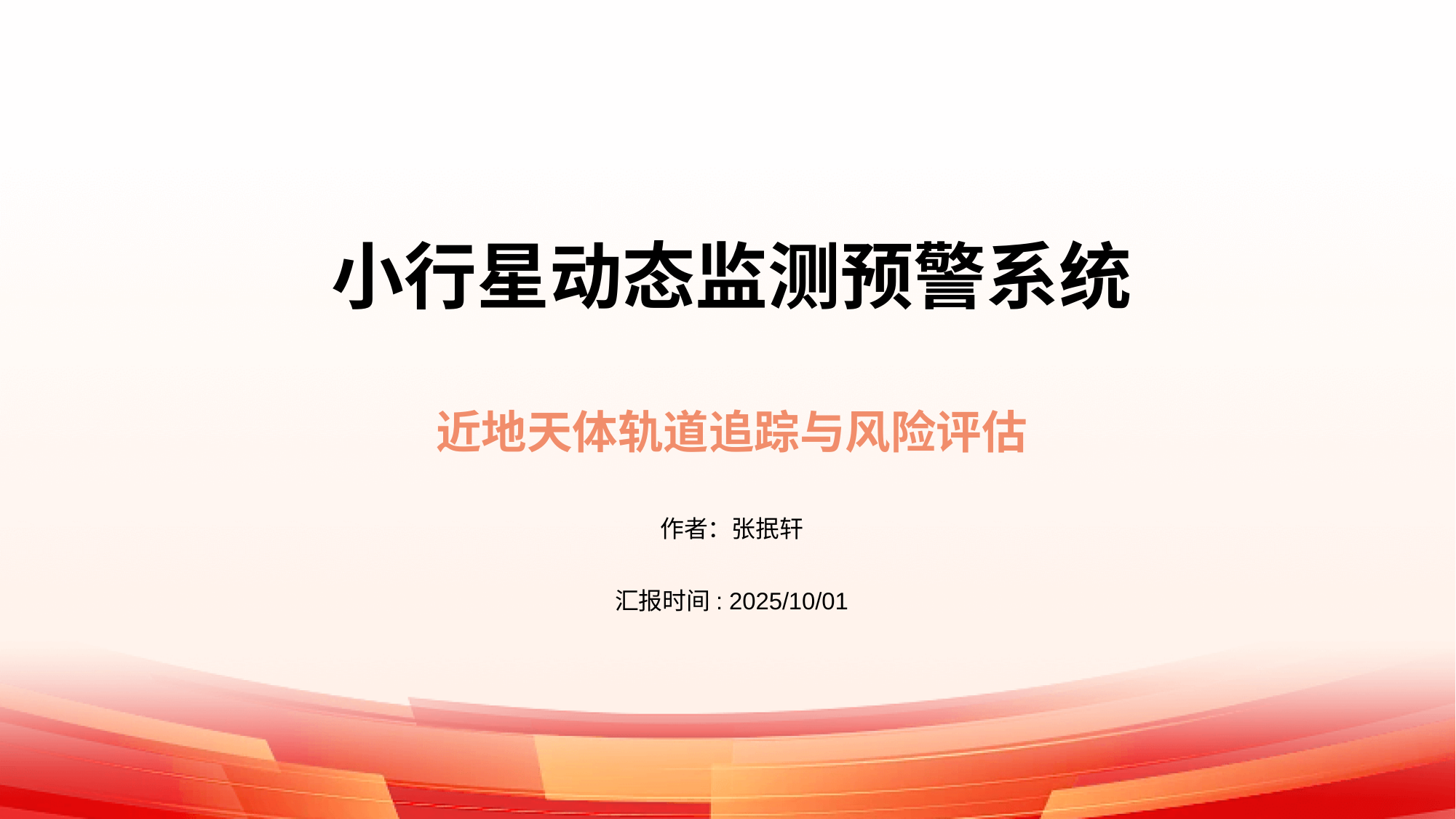

小行星动态监测预警系统
近地天体轨道追踪与风险评估

作者：张抿轩

汇报时间: 2025/10/01